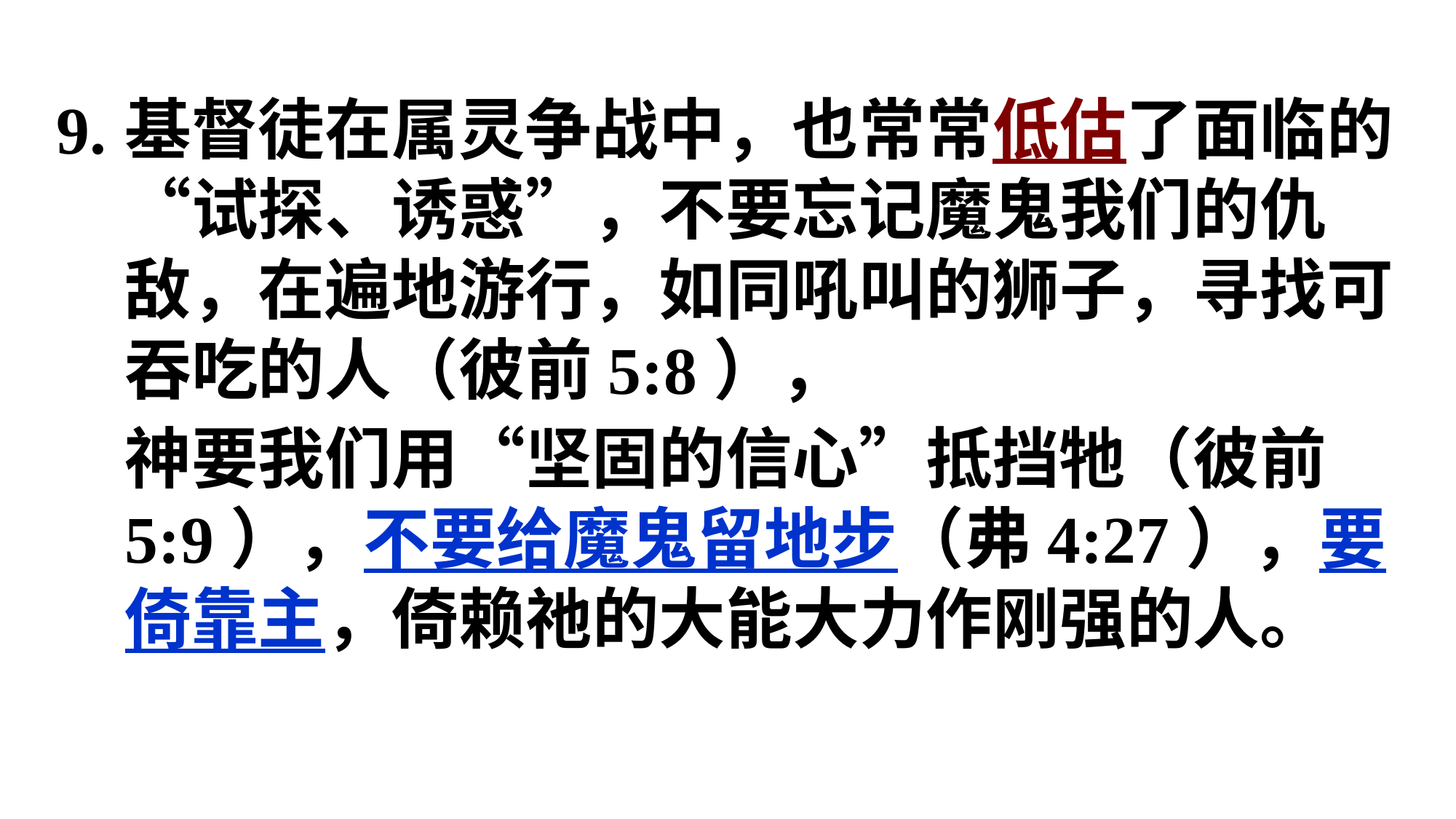

9.	基督徒在属灵争战中，也常常低估了面临的“试探、诱惑”，不要忘记魔鬼我们的仇敌，在遍地游行，如同吼叫的狮子，寻找可吞吃的人（彼前5:8），
	神要我们用“坚固的信心”抵挡牠（彼前5:9），不要给魔鬼留地步（弗4:27），要倚靠主，倚赖祂的大能大力作刚强的人。